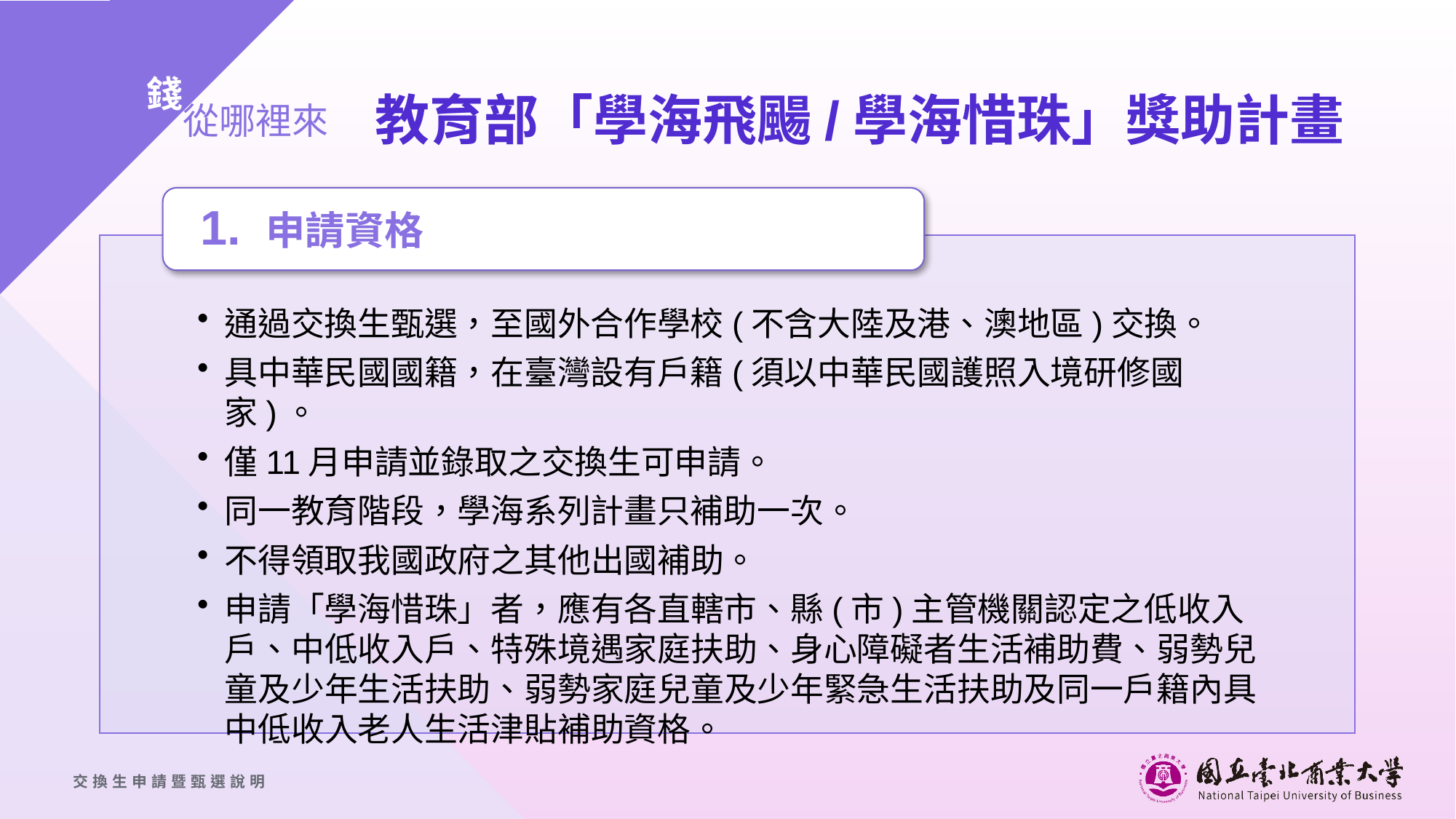

教育部「學海飛颺/學海惜珠」獎助計畫
錢
　從哪裡來
1. 申請資格
通過交換生甄選，至國外合作學校(不含大陸及港、澳地區)交換。
具中華民國國籍，在臺灣設有戶籍(須以中華民國護照入境研修國家)。
僅11月申請並錄取之交換生可申請。
同一教育階段，學海系列計畫只補助一次。
不得領取我國政府之其他出國補助。
申請「學海惜珠」者，應有各直轄市、縣(市)主管機關認定之低收入戶、中低收入戶、特殊境遇家庭扶助、身心障礙者生活補助費、弱勢兒童及少年生活扶助、弱勢家庭兒童及少年緊急生活扶助及同一戶籍內具中低收入老人生活津貼補助資格。